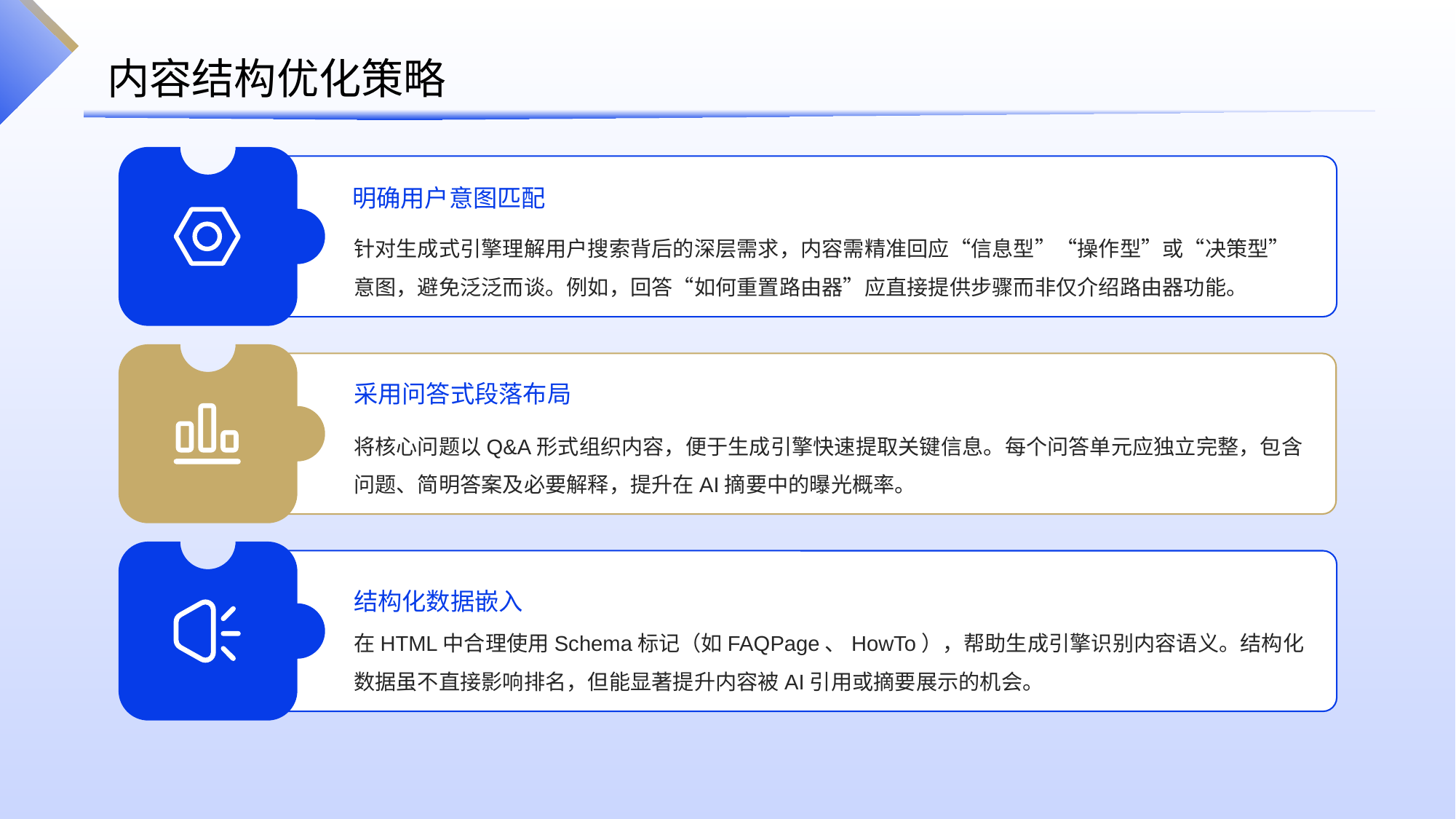

内容结构优化策略

明确用户意图匹配

针对生成式引擎理解用户搜索背后的深层需求，内容需精准回应“信息型”“操作型”或“决策型”意图，避免泛泛而谈。例如，回答“如何重置路由器”应直接提供步骤而非仅介绍路由器功能。

采用问答式段落布局

将核心问题以Q&A形式组织内容，便于生成引擎快速提取关键信息。每个问答单元应独立完整，包含问题、简明答案及必要解释，提升在AI摘要中的曝光概率。

结构化数据嵌入

在HTML中合理使用Schema标记（如FAQPage、HowTo），帮助生成引擎识别内容语义。结构化数据虽不直接影响排名，但能显著提升内容被AI引用或摘要展示的机会。